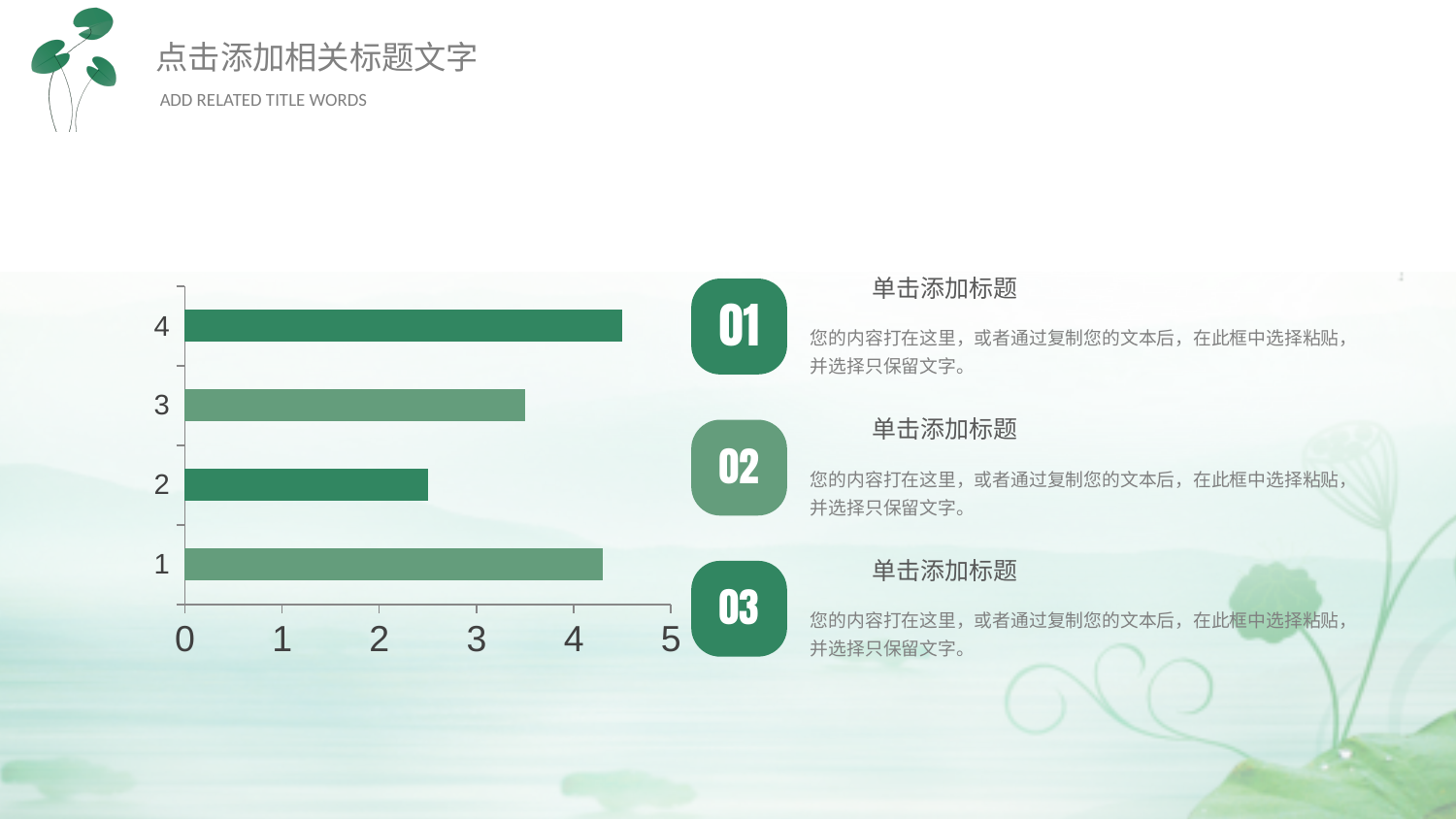

### Chart

| Category |  |
|---|---|
单击添加标题
01
您的内容打在这里，或者通过复制您的文本后，在此框中选择粘贴，并选择只保留文字。
单击添加标题
02
您的内容打在这里，或者通过复制您的文本后，在此框中选择粘贴，并选择只保留文字。
单击添加标题
03
您的内容打在这里，或者通过复制您的文本后，在此框中选择粘贴，并选择只保留文字。